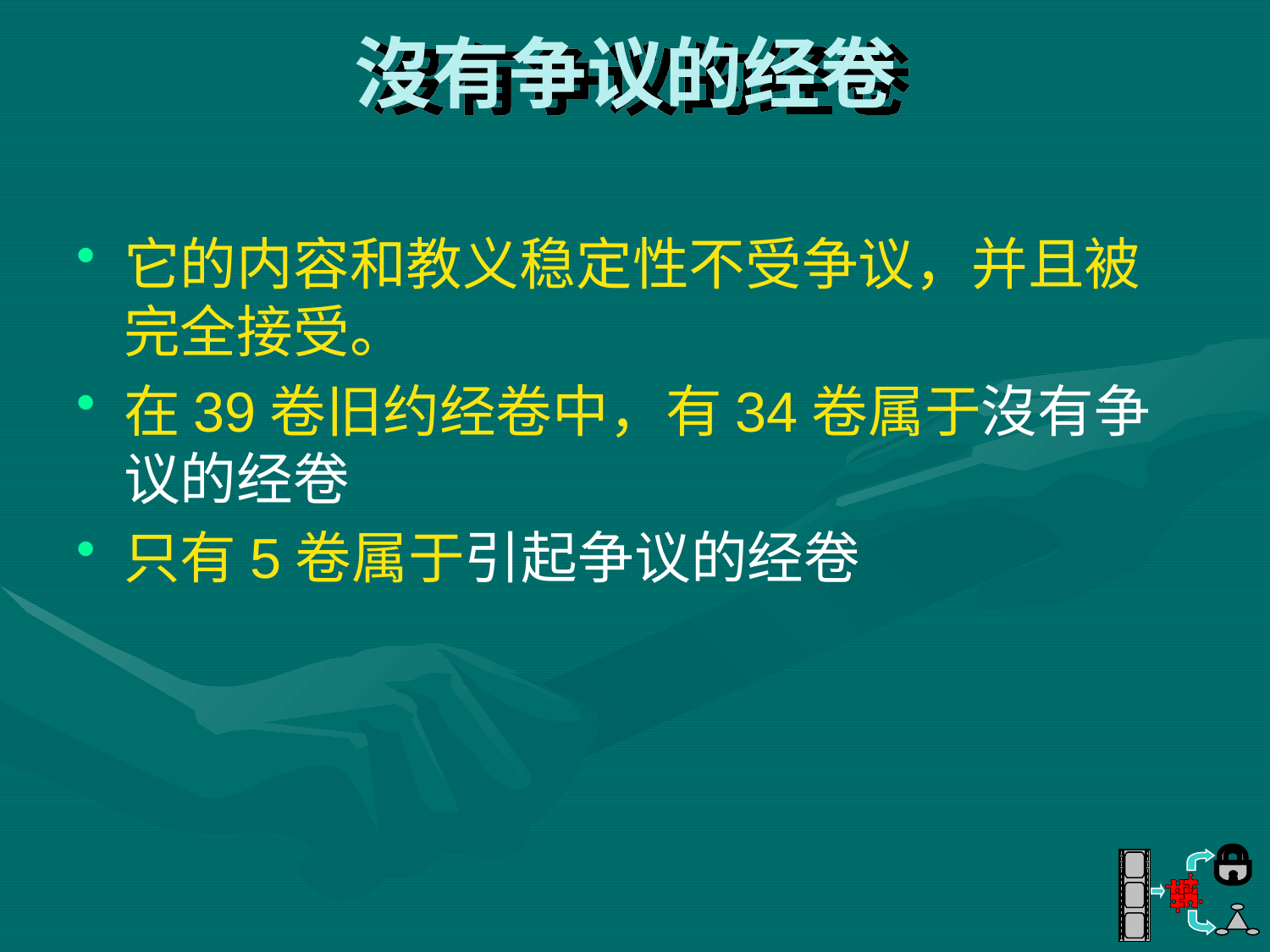

# 沒有争议的经卷
它的内容和教义稳定性不受争议，并且被完全接受。
在39卷旧约经卷中，有34卷属于沒有争议的经卷
只有5卷属于引起争议的经卷